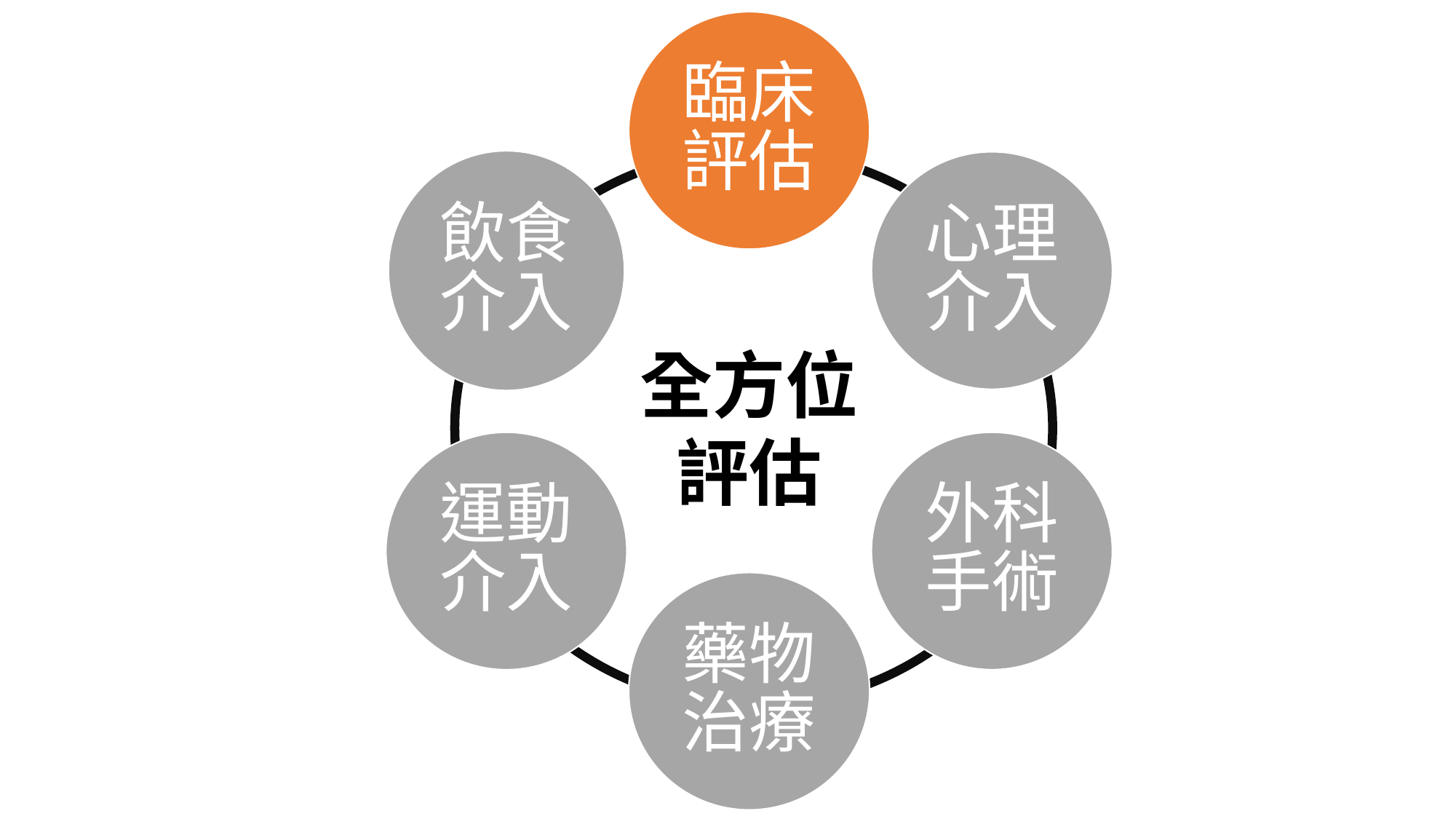

臨床評估

心理介入

外科手術

藥物治療

運動介入

飲食介入

全方位
評估